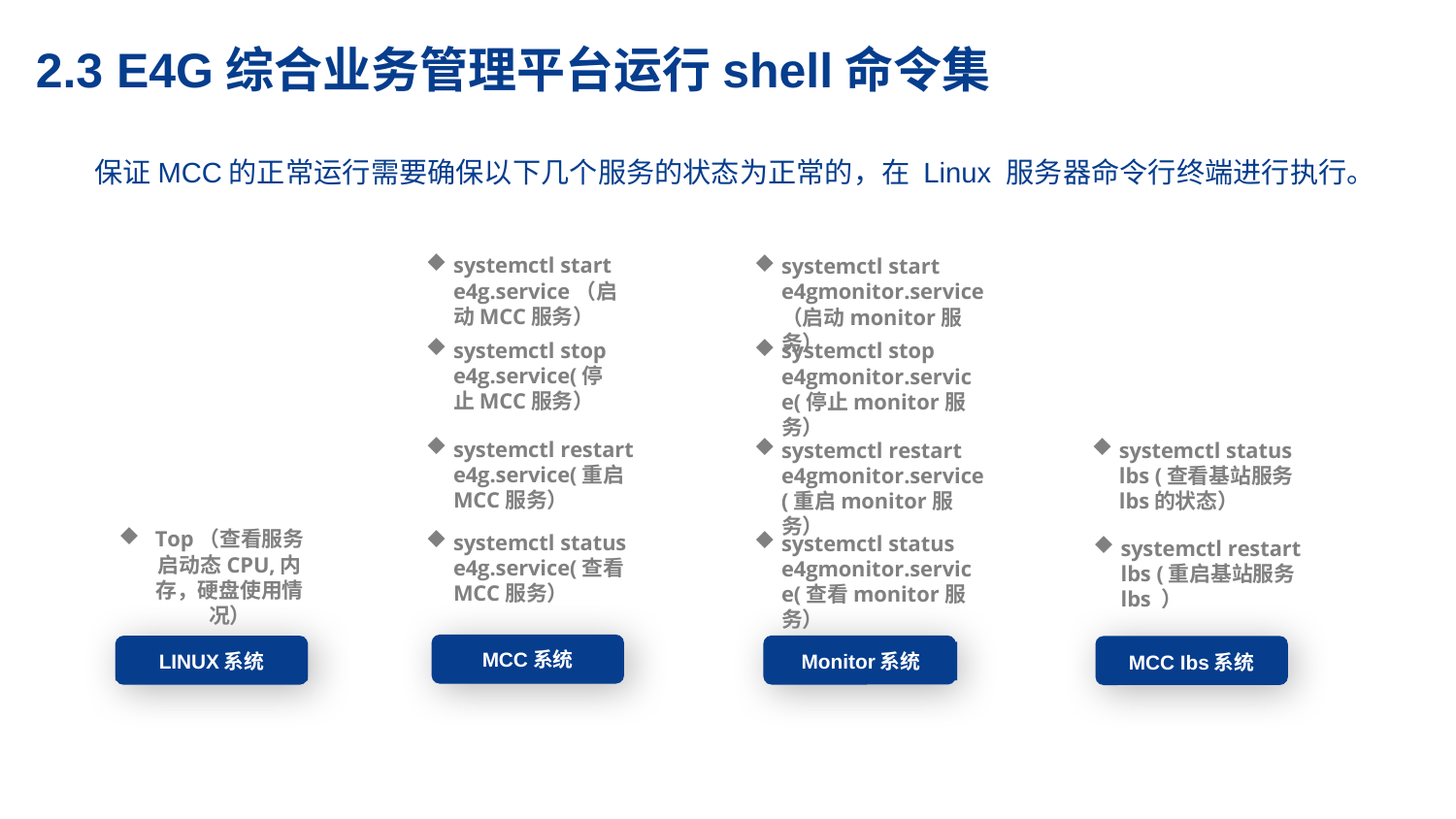

2.3 E4G综合业务管理平台运行shell命令集
保证MCC的正常运行需要确保以下几个服务的状态为正常的，在 Linux 服务器命令行终端进行执行。
systemctl start e4g.service（启动MCC服务）
systemctl stop e4g.service(停止MCC服务）
systemctl restart e4g.service(重启MCC服务）
systemctl status e4g.service(查看MCC服务）
MCC系统
systemctl start e4gmonitor.service（启动monitor服务）
systemctl stop e4gmonitor.service(停止monitor服务）
systemctl restart e4gmonitor.service(重启monitor服务）
systemctl status e4gmonitor.service(查看monitor服务）

Monitor系统

systemctl status lbs (查看基站服务lbs的状态）
systemctl restart lbs (重启基站服务lbs ）
MCC Ibs系统

Top（查看服务启动态CPU,内存，硬盘使用情况）
LINUX系统

MCC系统